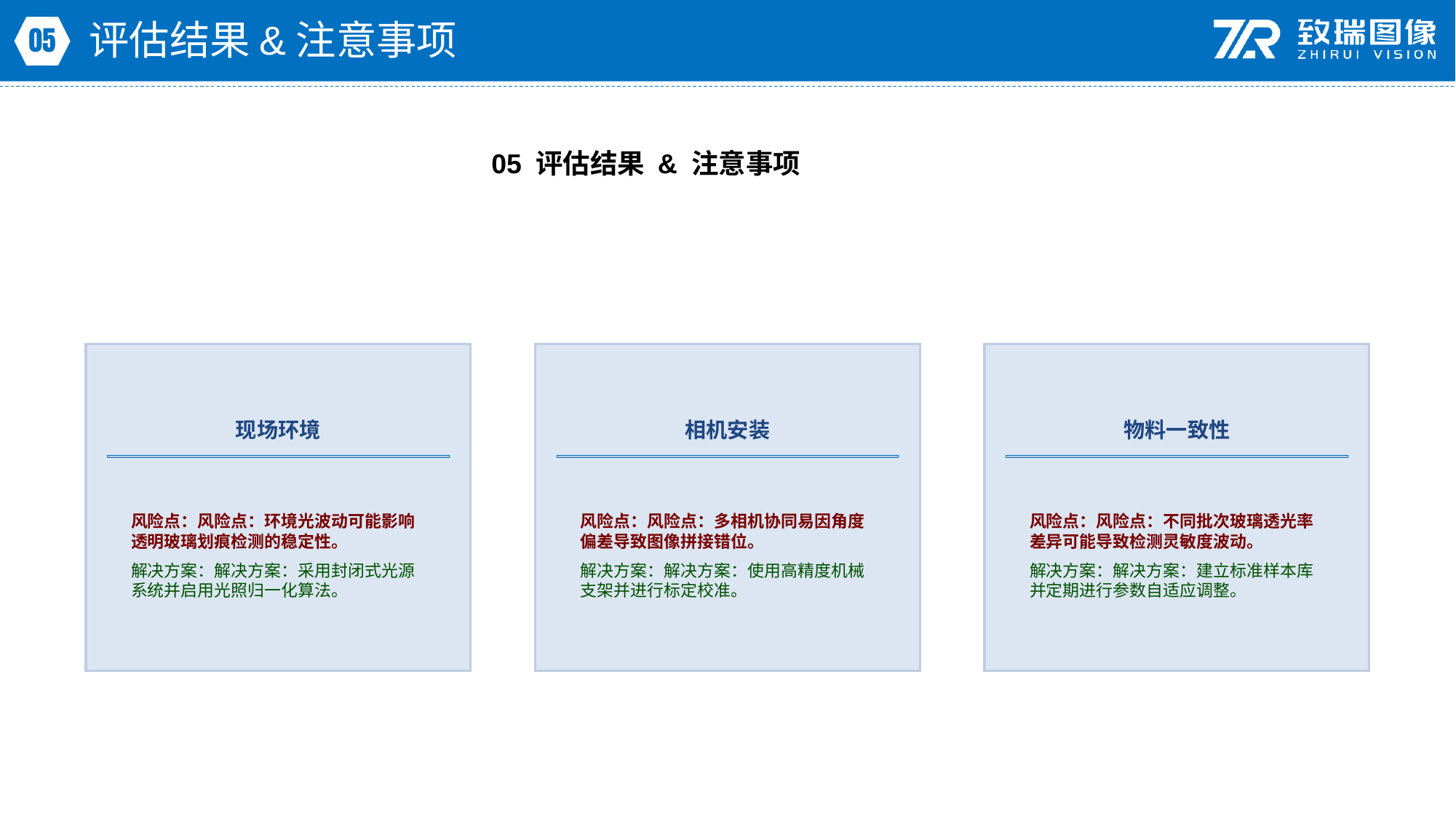

评估结果&注意事项
05

05 评估结果 & 注意事项

现场环境

相机安装

物料一致性

风险点：风险点：环境光波动可能影响透明玻璃划痕检测的稳定性。
解决方案：解决方案：采用封闭式光源系统并启用光照归一化算法。

风险点：风险点：多相机协同易因角度偏差导致图像拼接错位。
解决方案：解决方案：使用高精度机械支架并进行标定校准。

风险点：风险点：不同批次玻璃透光率差异可能导致检测灵敏度波动。
解决方案：解决方案：建立标准样本库并定期进行参数自适应调整。